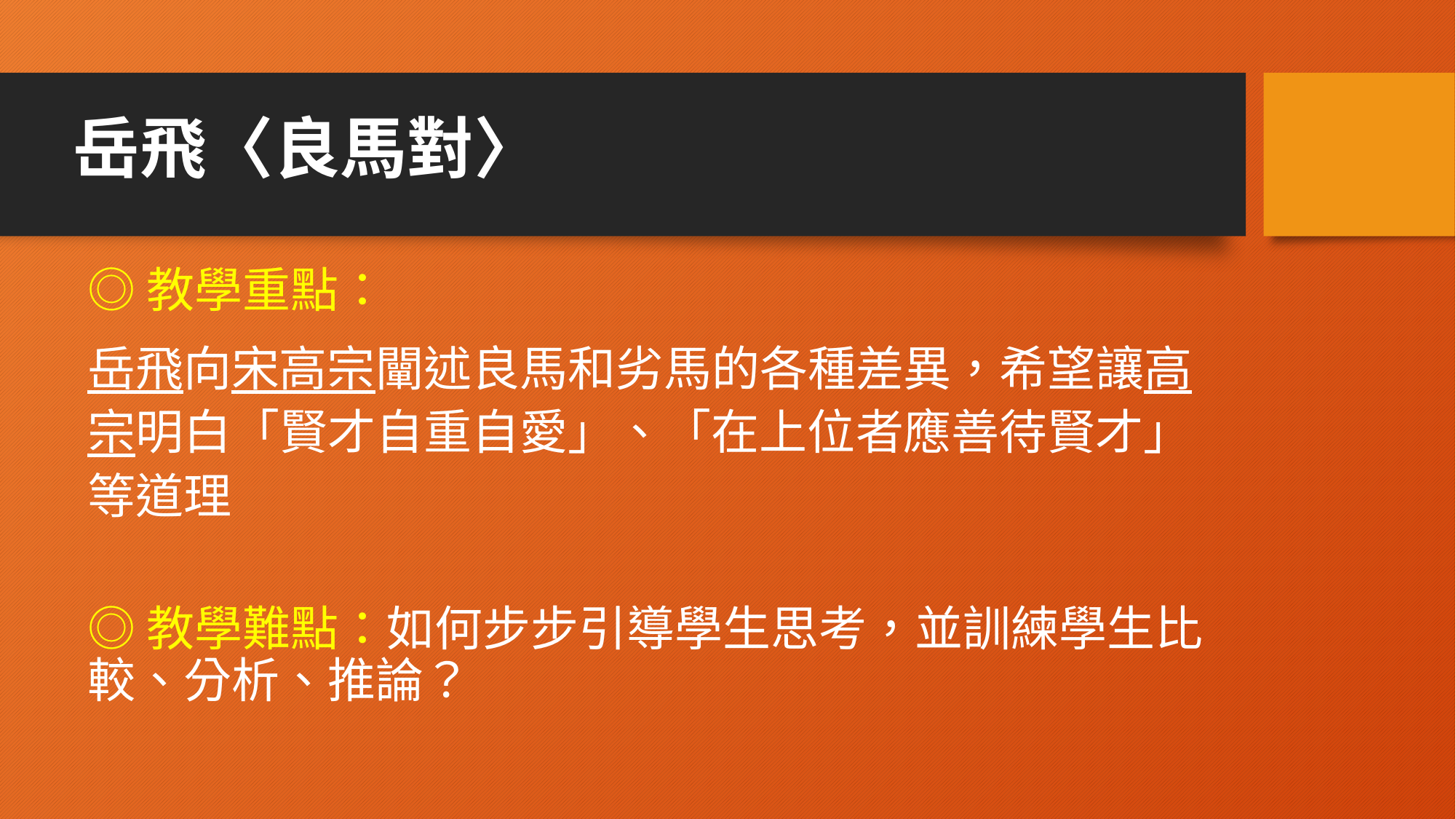

# 岳飛〈良馬對〉
◎教學重點：
岳飛向宋高宗闡述良馬和劣馬的各種差異，希望讓高宗明白「賢才自重自愛」、「在上位者應善待賢才」等道理

◎教學難點：如何步步引導學生思考，並訓練學生比較、分析、推論？